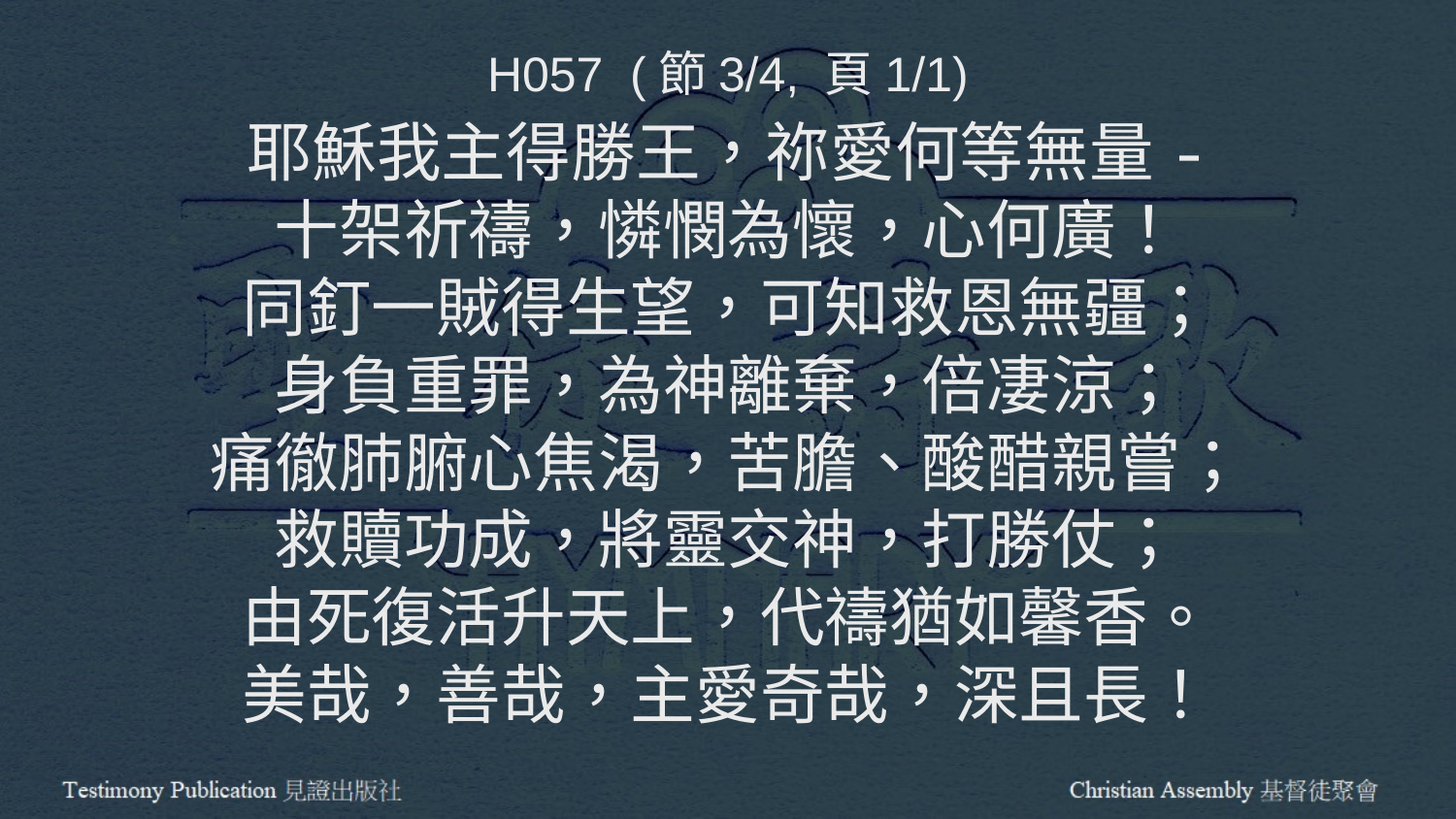

H057  (節3/4, 頁1/1)
耶穌我主得勝王，祢愛何等無量-
十架祈禱，憐憫為懷，心何廣！
同釘一賊得生望，可知救恩無疆；
身負重罪，為神離棄，倍凄涼；
痛徹肺腑心焦渴，苦膽、酸醋親嘗；
救贖功成，將靈交神，打勝仗；
由死復活升天上，代禱猶如馨香。
美哉，善哉，主愛奇哉，深且長！